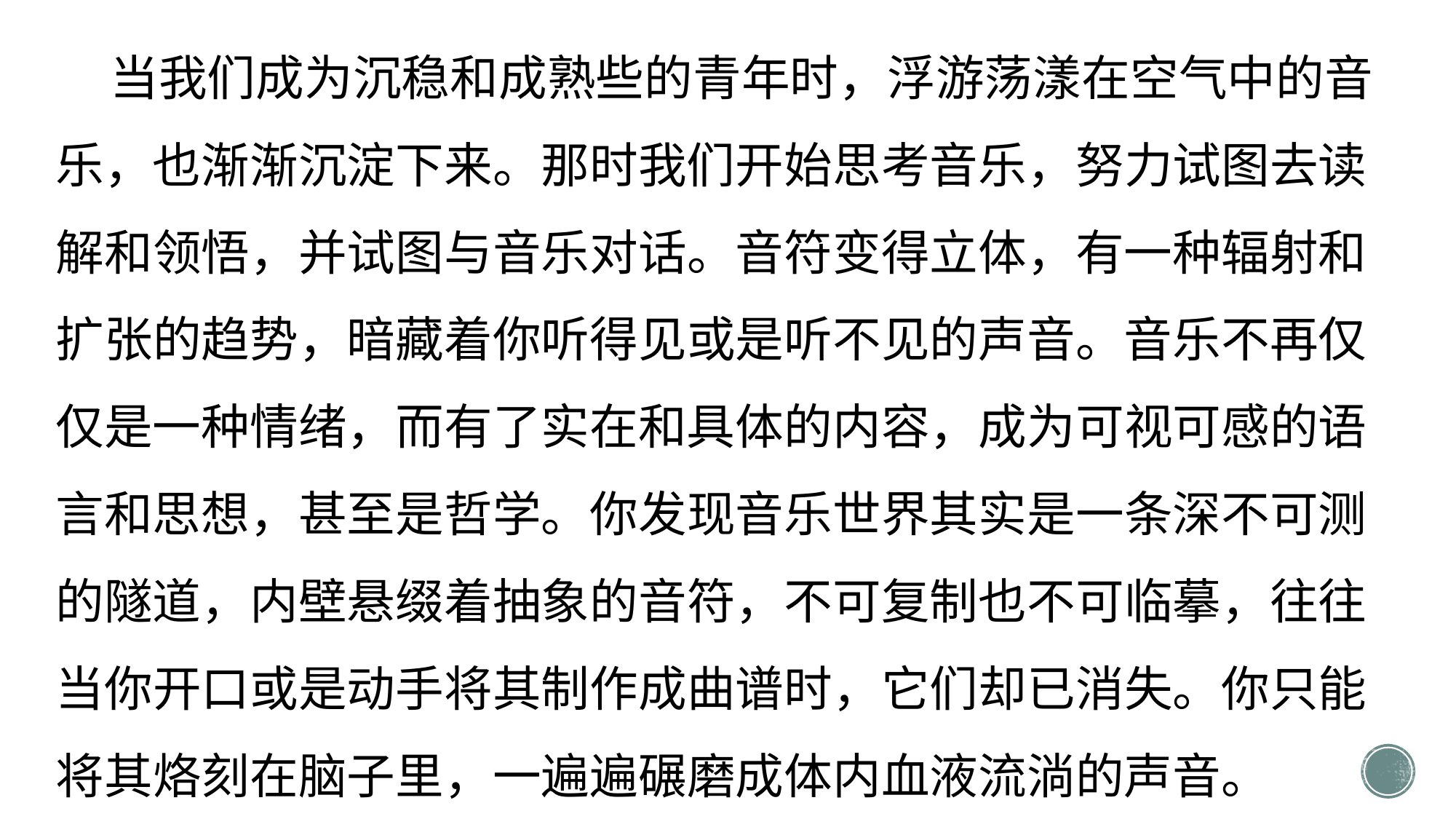

当我们成为沉稳和成熟些的青年时，浮游荡漾在空气中的音乐，也渐渐沉淀下来。那时我们开始思考音乐，努力试图去读解和领悟，并试图与音乐对话。音符变得立体，有一种辐射和扩张的趋势，暗藏着你听得见或是听不见的声音。音乐不再仅仅是一种情绪，而有了实在和具体的内容，成为可视可感的语言和思想，甚至是哲学。你发现音乐世界其实是一条深不可测的隧道，内壁悬缀着抽象的音符，不可复制也不可临摹，往往当你开口或是动手将其制作成曲谱时，它们却已消失。你只能将其烙刻在脑子里，一遍遍碾磨成体内血液流淌的声音。